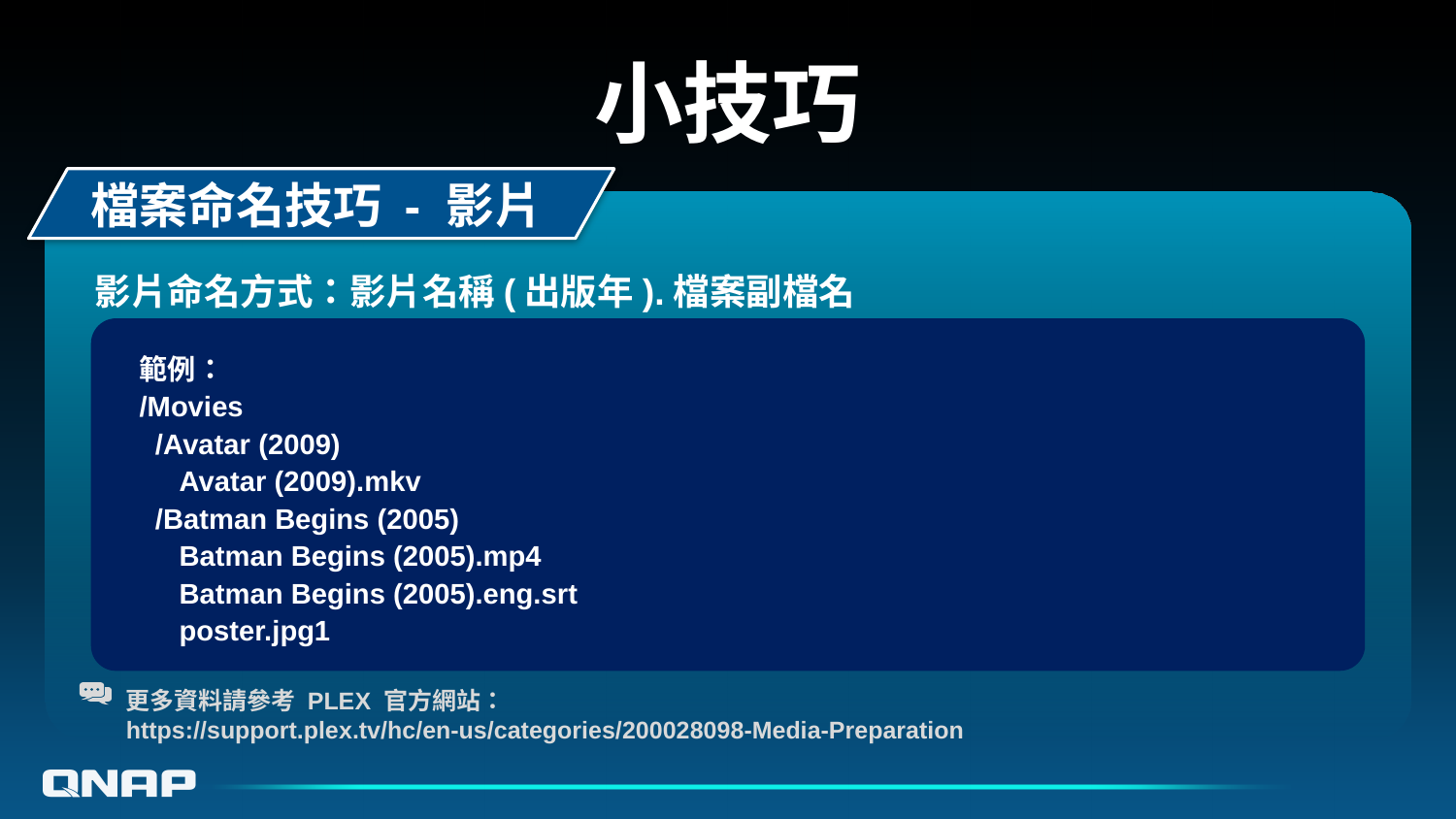

# 小技巧

檔案命名技巧 - 影片
影片命名方式：影片名稱(出版年).檔案副檔名

範例：
/Movies
  /Avatar (2009)
     Avatar (2009).mkv
  /Batman Begins (2005)
     Batman Begins (2005).mp4
     Batman Begins (2005).eng.srt
     poster.jpg1
更多資料請參考 PLEX 官方網站：
https://support.plex.tv/hc/en-us/categories/200028098-Media-Preparation